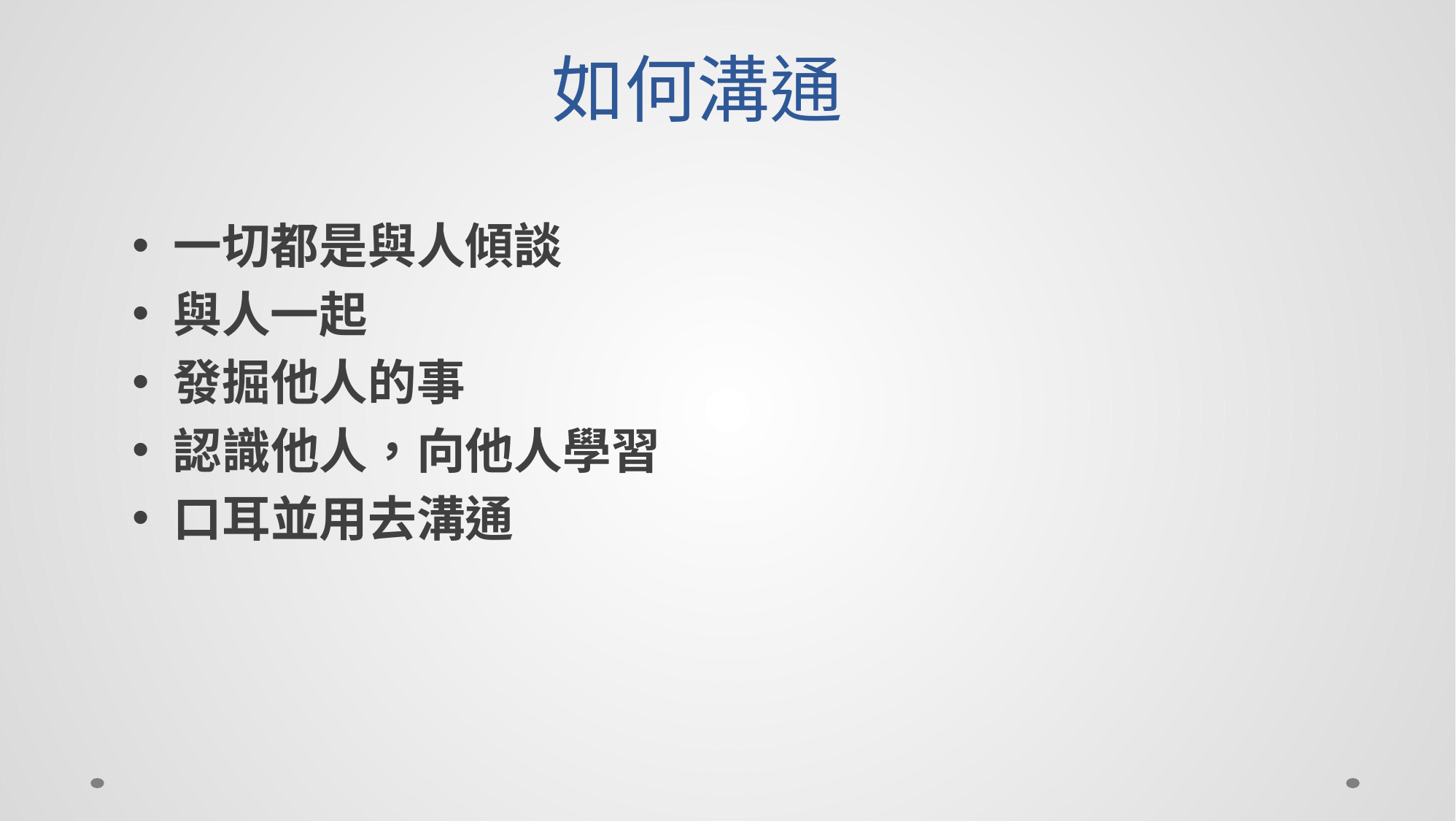

# 如何溝通
一切都是與人傾談
與人一起
發掘他人的事
認識他人，向他人學習
口耳並用去溝通